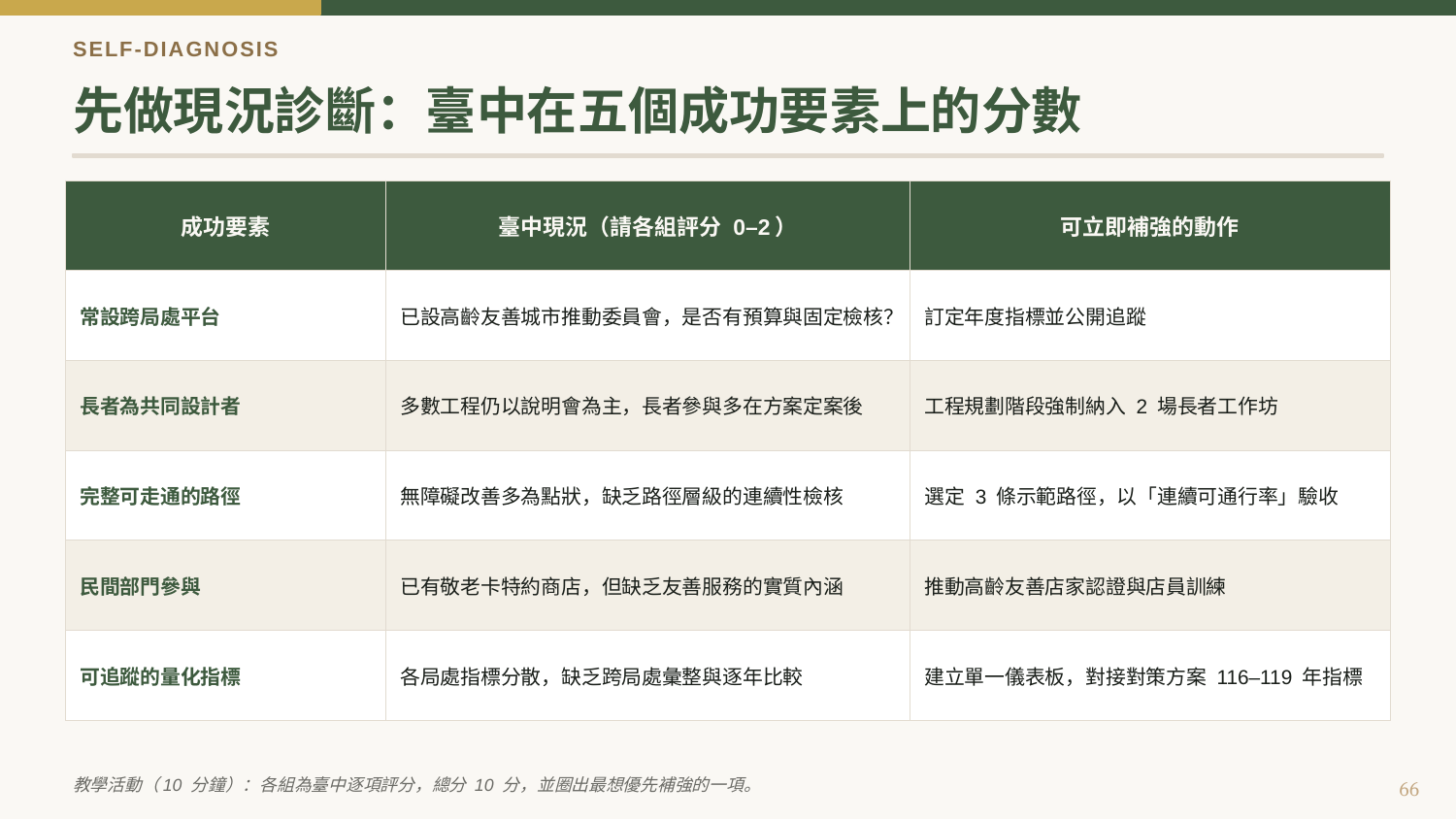

SELF-DIAGNOSIS
先做現況診斷：臺中在五個成功要素上的分數

| 成功要素 | 臺中現況（請各組評分 0–2） | 可立即補強的動作 |
| --- | --- | --- |
| 常設跨局處平台 | 已設高齡友善城市推動委員會，是否有預算與固定檢核？ | 訂定年度指標並公開追蹤 |
| 長者為共同設計者 | 多數工程仍以說明會為主，長者參與多在方案定案後 | 工程規劃階段強制納入 2 場長者工作坊 |
| 完整可走通的路徑 | 無障礙改善多為點狀，缺乏路徑層級的連續性檢核 | 選定 3 條示範路徑，以「連續可通行率」驗收 |
| 民間部門參與 | 已有敬老卡特約商店，但缺乏友善服務的實質內涵 | 推動高齡友善店家認證與店員訓練 |
| 可追蹤的量化指標 | 各局處指標分散，缺乏跨局處彙整與逐年比較 | 建立單一儀表板，對接對策方案 116–119 年指標 |
教學活動（10 分鐘）：各組為臺中逐項評分，總分 10 分，並圈出最想優先補強的一項。
66